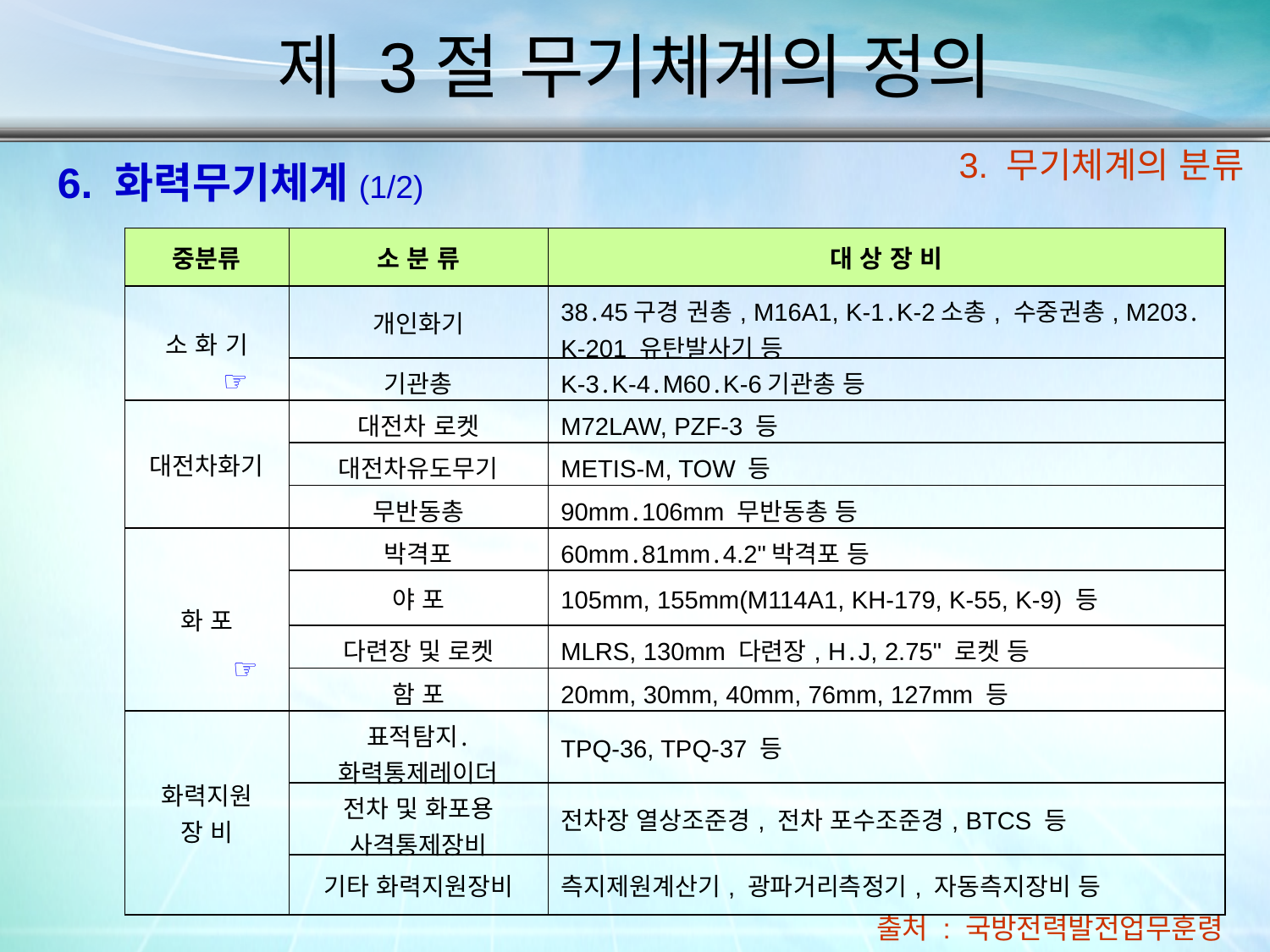

제 3절 무기체계의 정의
3. 무기체계의 분류
6. 화력무기체계(1/2)
| 중분류 | 소 분 류 | 대 상 장 비 |
| --- | --- | --- |
| 소 화 기 | 개인화기 | 38․45구경 권총, M16A1, K-1․K-2소총, 수중권총, M203․K-201 유탄발사기 등 |
|  | 기관총 | K-3․K-4․M60․K-6기관총 등 |
| 대전차화기 | 대전차 로켓 | M72LAW, PZF-3 등 |
|  | 대전차유도무기 | METIS-M, TOW 등 |
|  | 무반동총 | 90mm․106mm 무반동총 등 |
| 화 포 | 박격포 | 60mm․81mm․4.2"박격포 등 |
|  | 야 포 | 105mm, 155mm(M114A1, KH-179, K-55, K-9) 등 |
|  | 다련장 및 로켓 | MLRS, 130mm 다련장, H․J, 2.75" 로켓 등 |
|  | 함 포 | 20mm, 30mm, 40mm, 76mm, 127mm 등 |
| 화력지원 장 비 | 표적탐지․화력통제레이더 | TPQ-36, TPQ-37 등 |
|  | 전차 및 화포용 사격통제장비 | 전차장 열상조준경, 전차 포수조준경, BTCS 등 |
|  | 기타 화력지원장비 | 측지제원계산기, 광파거리측정기, 자동측지장비 등 |
☞
☞
출처 : 국방전력발전업무훈령